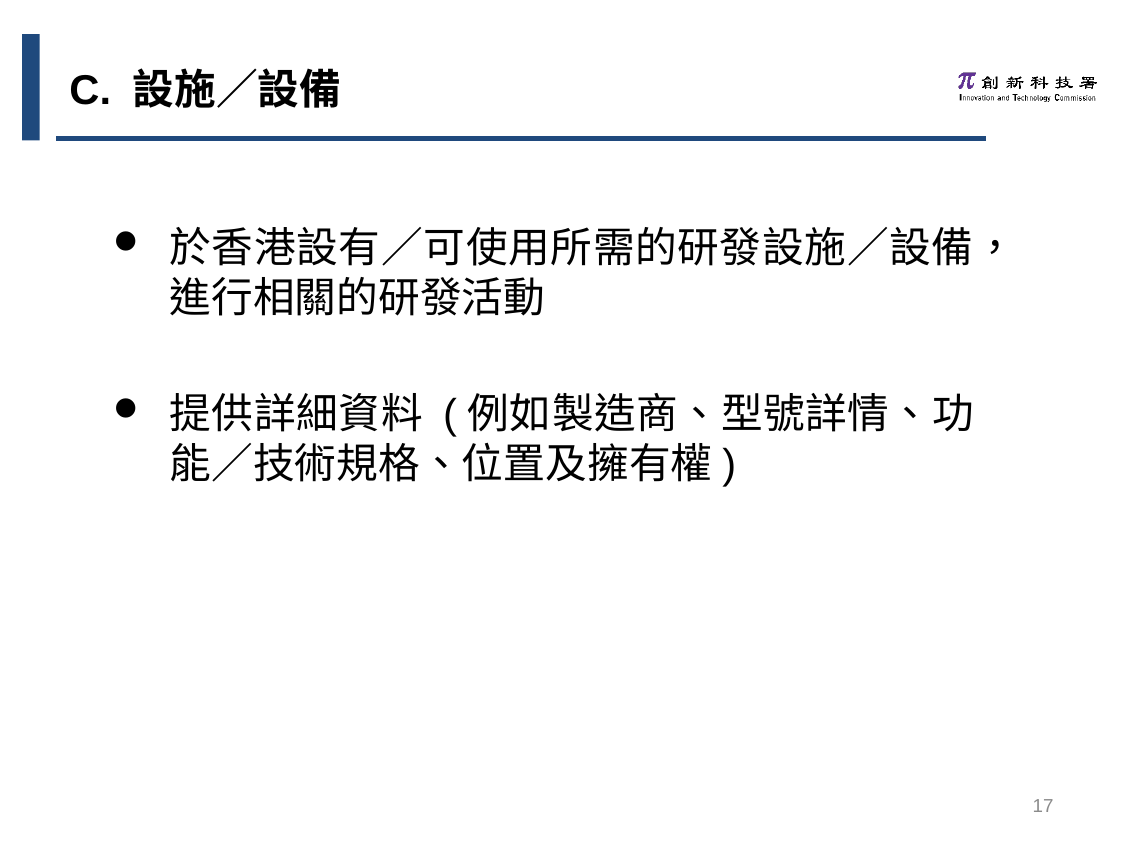

C. 設施／設備

於香港設有／可使用所需的研發設施／設備，進行相關的研發活動

提供詳細資料 (例如製造商、型號詳情、功能／技術規格、位置及擁有權)

17